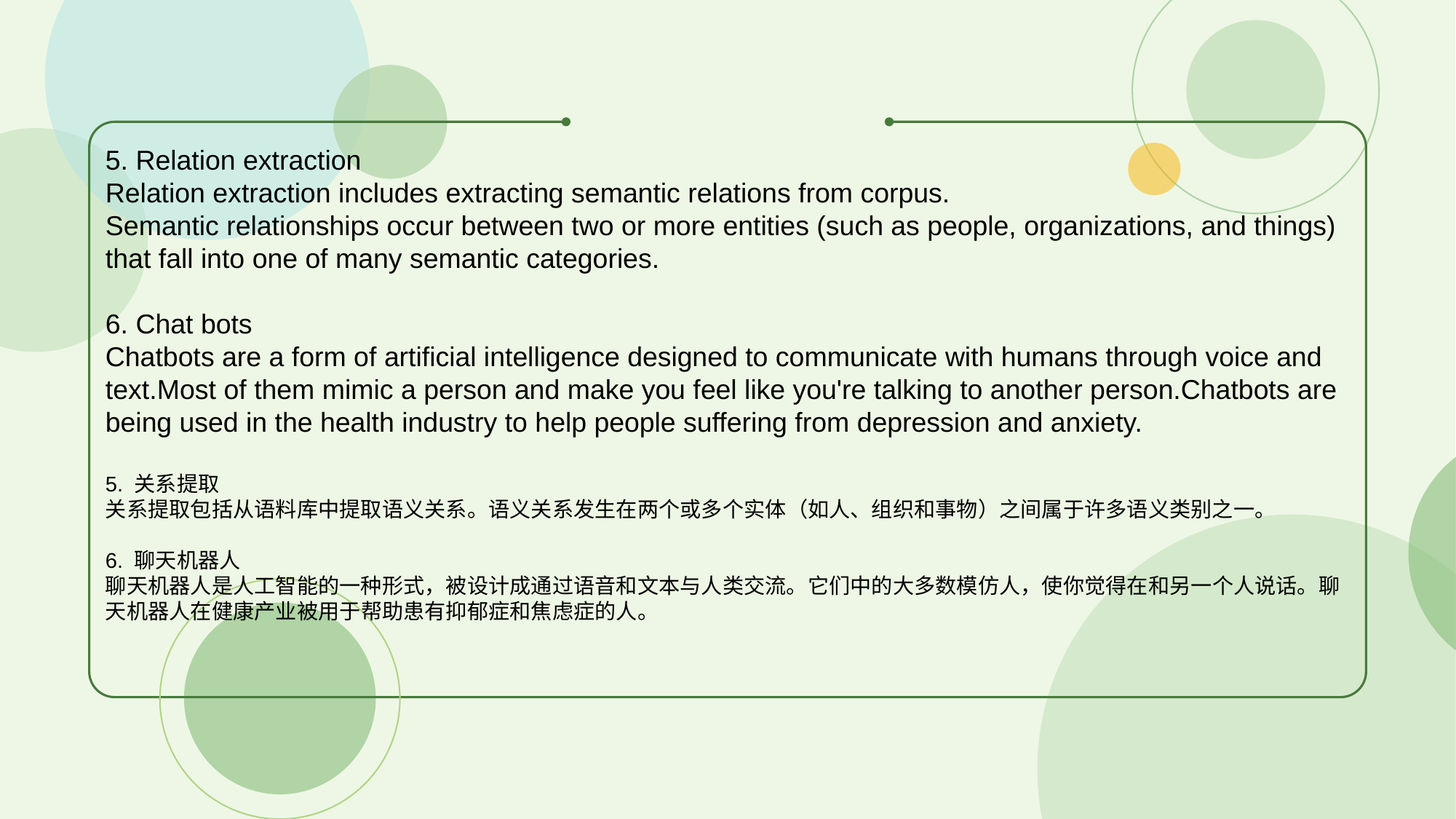

5. Relation extraction
Relation extraction includes extracting semantic relations from corpus.
Semantic relationships occur between two or more entities (such as people, organizations, and things) that fall into one of many semantic categories.

6. Chat bots
Chatbots are a form of artificial intelligence designed to communicate with humans through voice and text.Most of them mimic a person and make you feel like you're talking to another person.Chatbots are being used in the health industry to help people suffering from depression and anxiety.

5. 关系提取
关系提取包括从语料库中提取语义关系。语义关系发生在两个或多个实体（如人、组织和事物）之间属于许多语义类别之一。

6. 聊天机器人
聊天机器人是人工智能的一种形式，被设计成通过语音和文本与人类交流。它们中的大多数模仿人，使你觉得在和另一个人说话。聊天机器人在健康产业被用于帮助患有抑郁症和焦虑症的人。